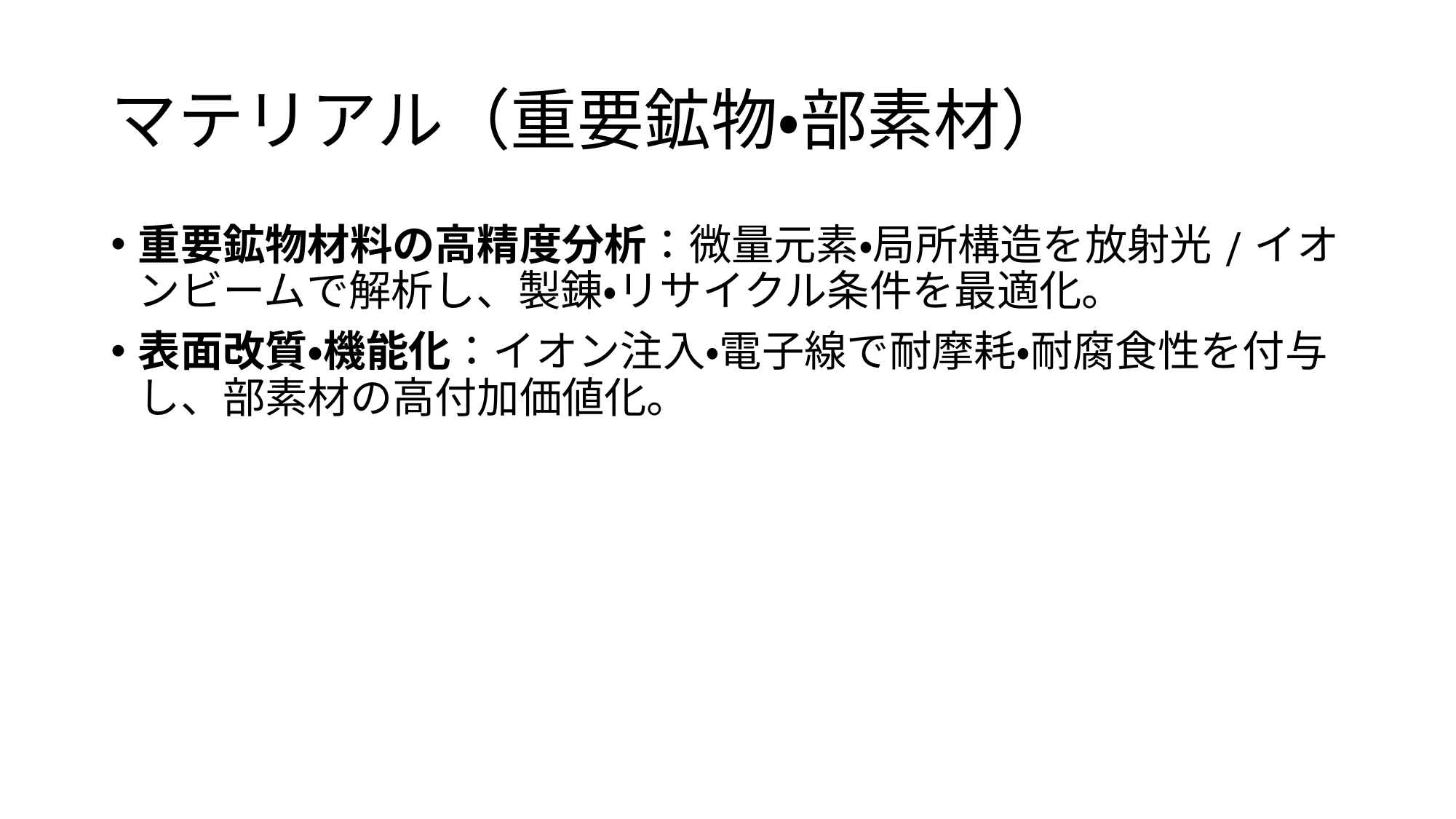

# マテリアル（重要鉱物・部素材）
重要鉱物材料の高精度分析：微量元素・局所構造を放射光/イオンビームで解析し、製錬・リサイクル条件を最適化。
表面改質・機能化：イオン注入・電子線で耐摩耗・耐腐食性を付与し、部素材の高付加価値化。